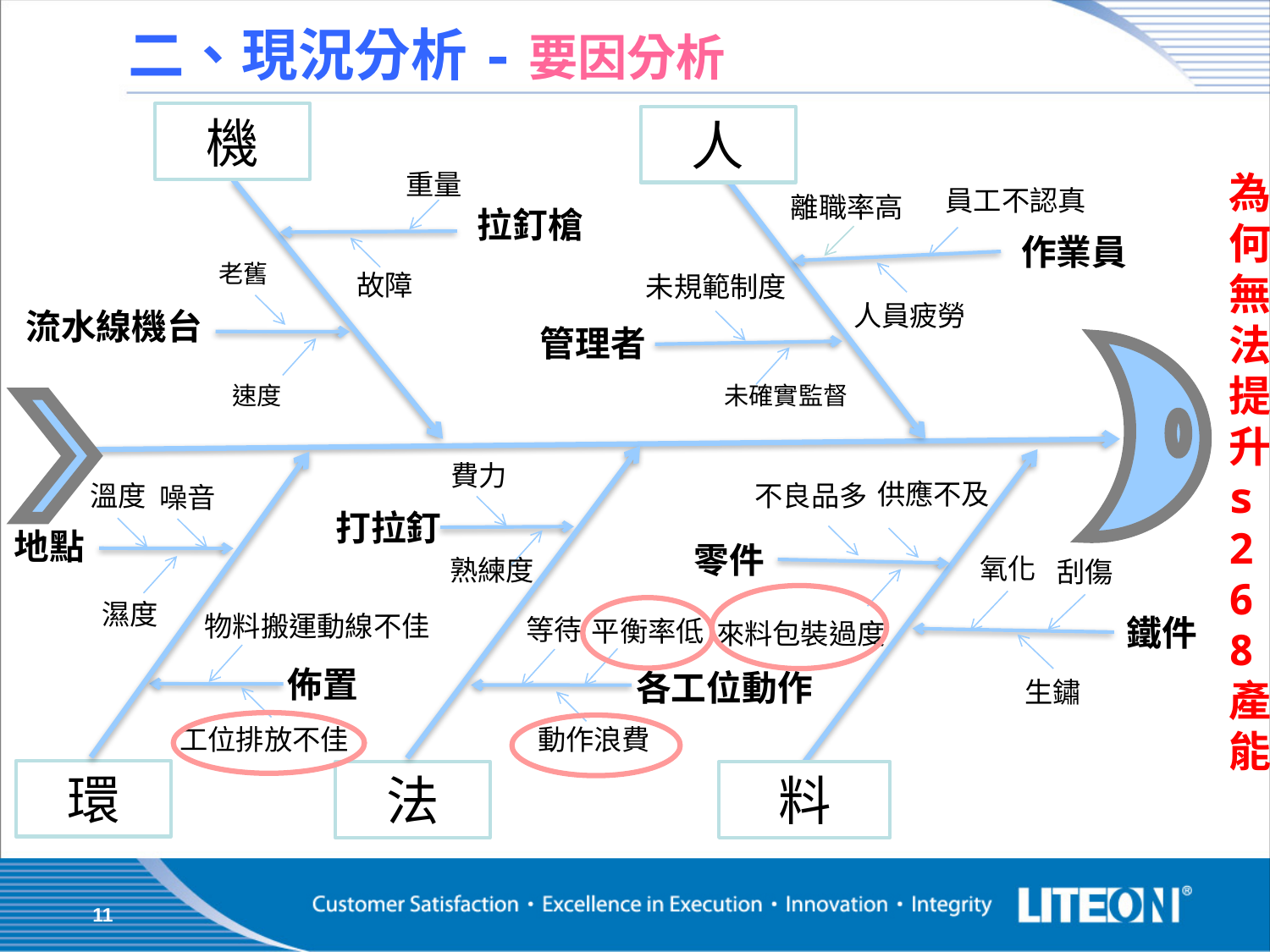

# 二、現況分析-要因分析
機
人
為何無法提升s268產能
重量
員工不認真
離職率高

拉釘槍
作業員
老舊
故障
未規範制度
人員疲勞
流水線機台
管理者

速度
未確實監督

費力
供應不及
溫度
不良品多
噪音
打拉釘
地點
零件
氧化
熟練度
刮傷

濕度

物料搬運動線不佳
鐵件
等待
平衡率低
來料包裝過度
佈置
各工位動作
生鏽

動作浪費
工位排放不佳
環
法
料
11